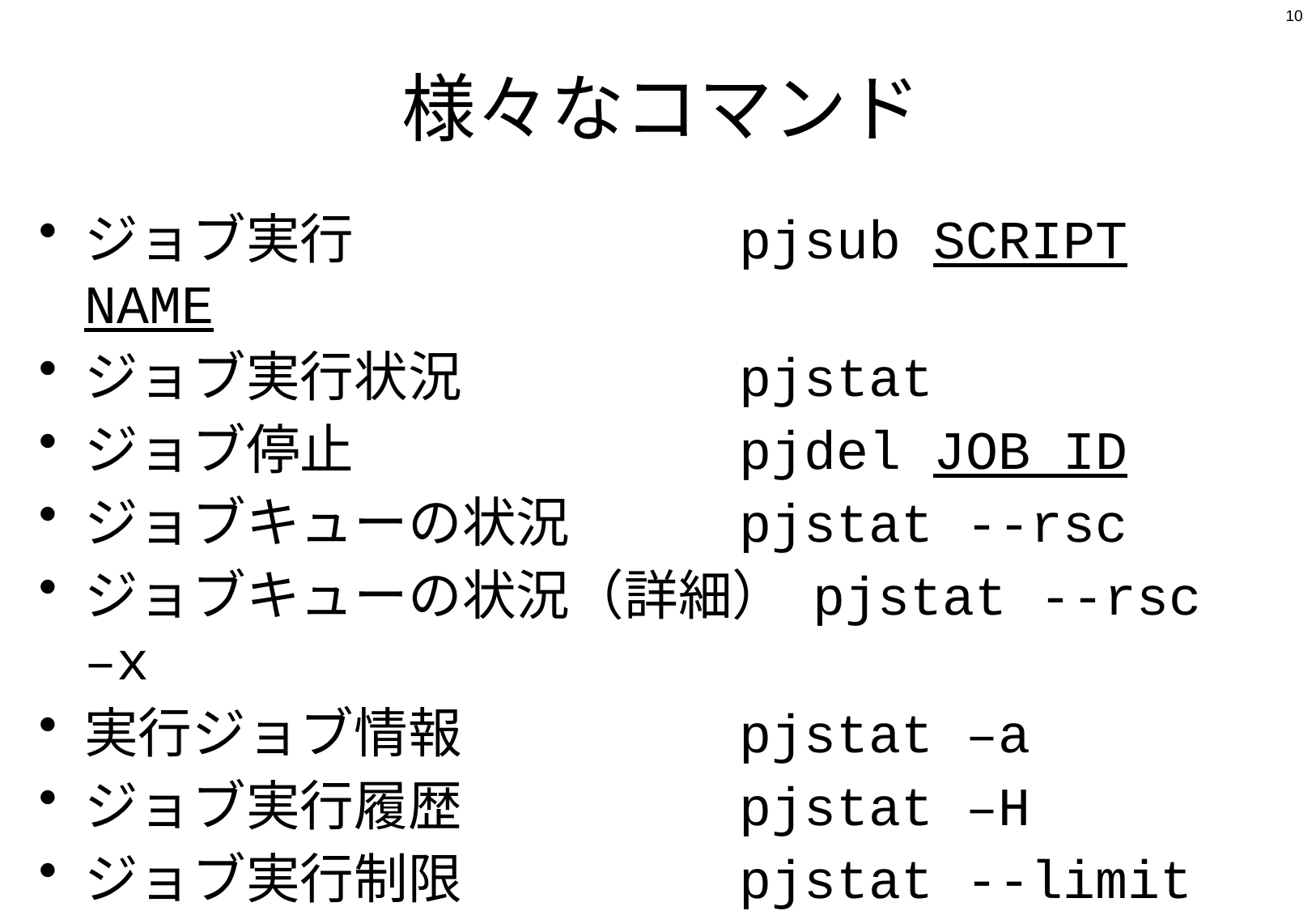

10
様々なコマンド
ジョブ実行	pjsub SCRIPT NAME
ジョブ実行状況	pjstat
ジョブ停止	pjdel JOB ID
ジョブキューの状況	pjstat --rsc
ジョブキューの状況（詳細）	pjstat --rsc –x
実行ジョブ情報	pjstat –a
ジョブ実行履歴	pjstat –H
ジョブ実行制限	pjstat --limit